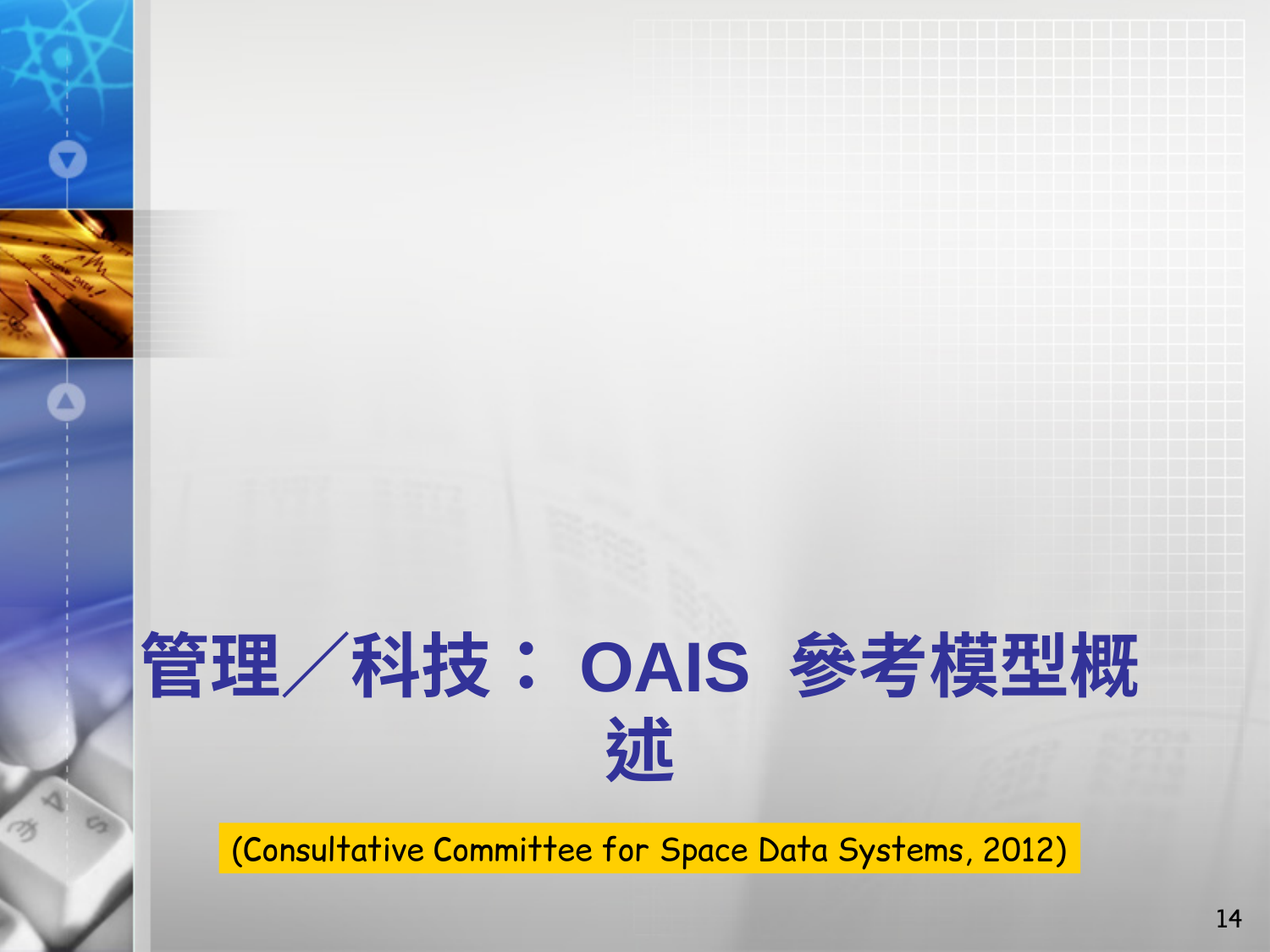

# 管理／科技：OAIS 參考模型概述
(Consultative Committee for Space Data Systems, 2012)
14